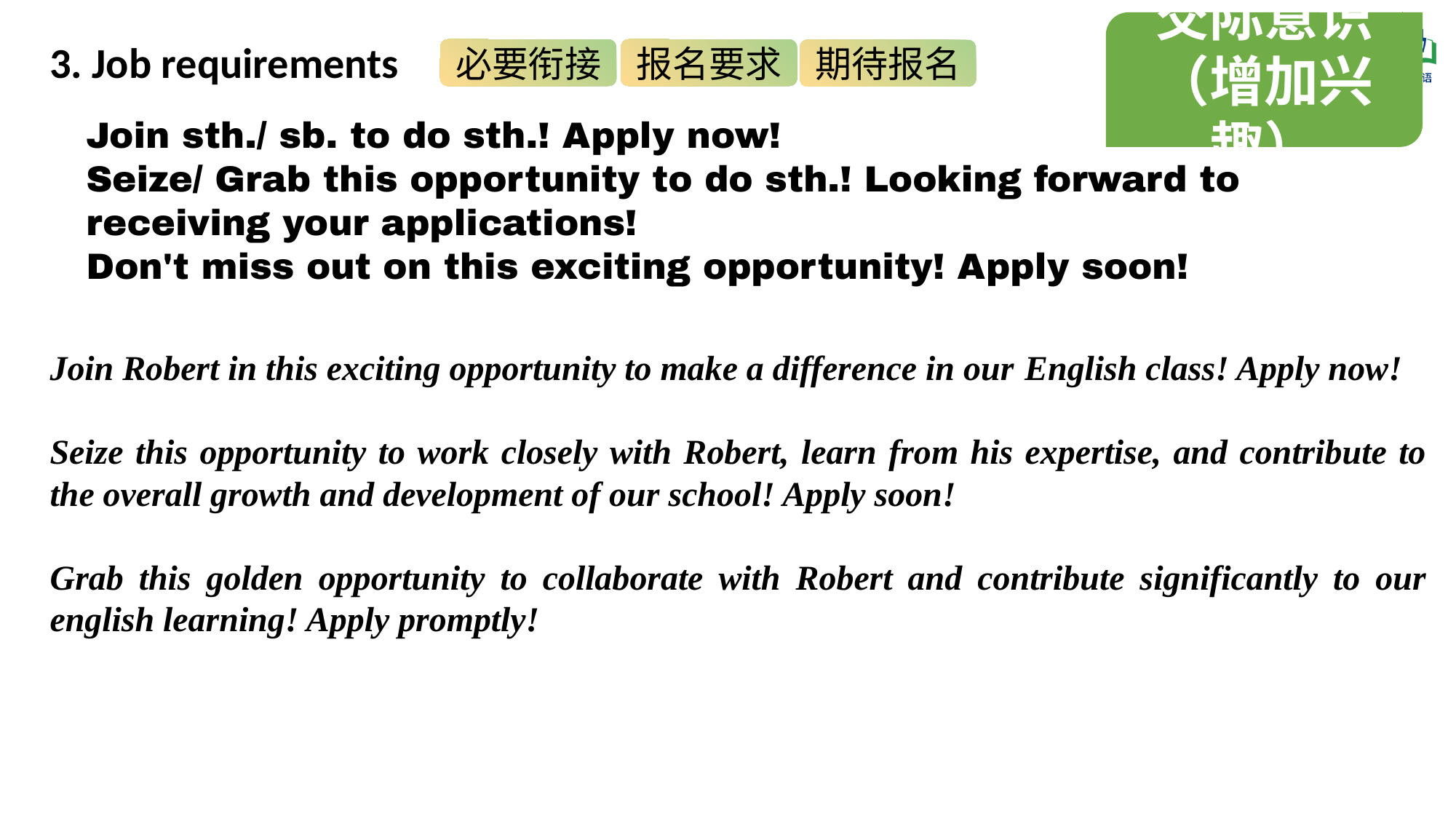

交际意识
（增加兴趣）
3. Job requirements
必要衔接
报名要求
期待报名
Join sth./ sb. to do sth.! Apply now!
Seize/ Grab this opportunity to do sth.! Looking forward to receiving your applications!
Don't miss out on this exciting opportunity! Apply soon!
Join Robert in this exciting opportunity to make a difference in our English class! Apply now!

Seize this opportunity to work closely with Robert, learn from his expertise, and contribute to the overall growth and development of our school! Apply soon!

Grab this golden opportunity to collaborate with Robert and contribute significantly to our english learning! Apply promptly!